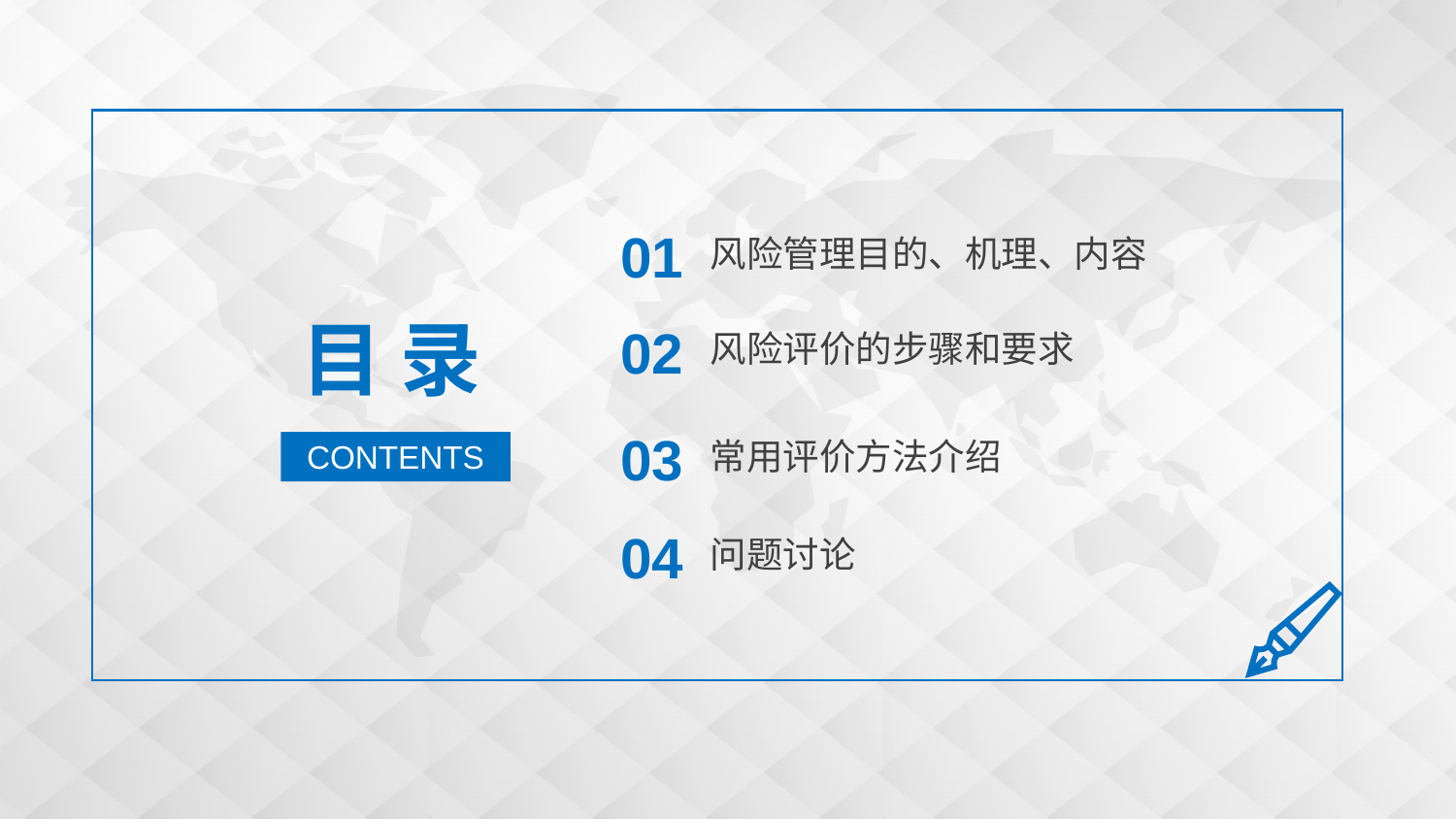

01
风险管理目的、机理、内容
目 录
CONTENTS
02
风险评价的步骤和要求
03
常用评价方法介绍
04
问题讨论